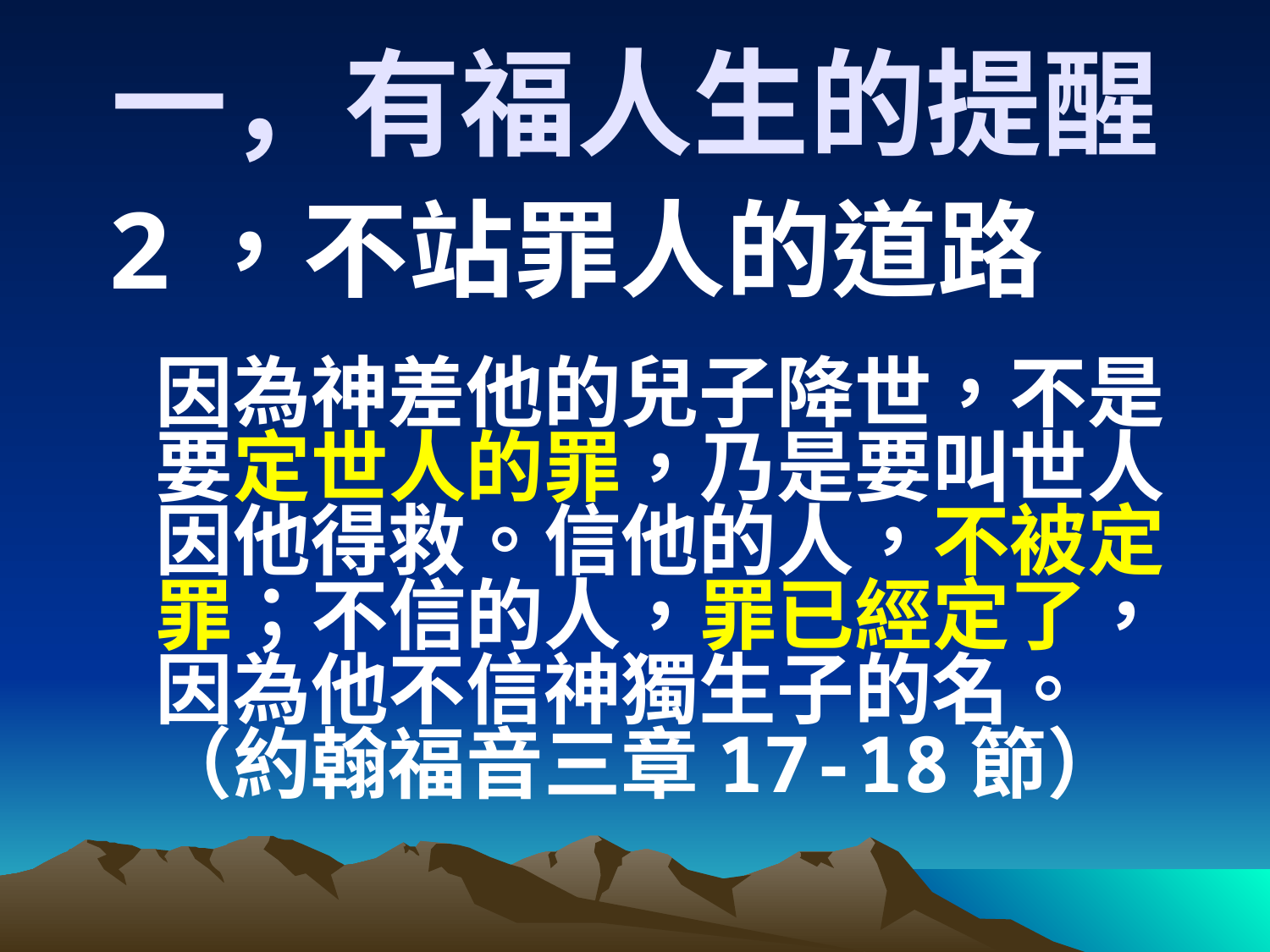

# 一，有福人生的提醒
2，不站罪人的道路

	因為神差他的兒子降世，不是要定世人的罪，乃是要叫世人因他得救。信他的人，不被定罪；不信的人，罪已經定了，因為他不信神獨生子的名。（約翰福音三章17-18節）